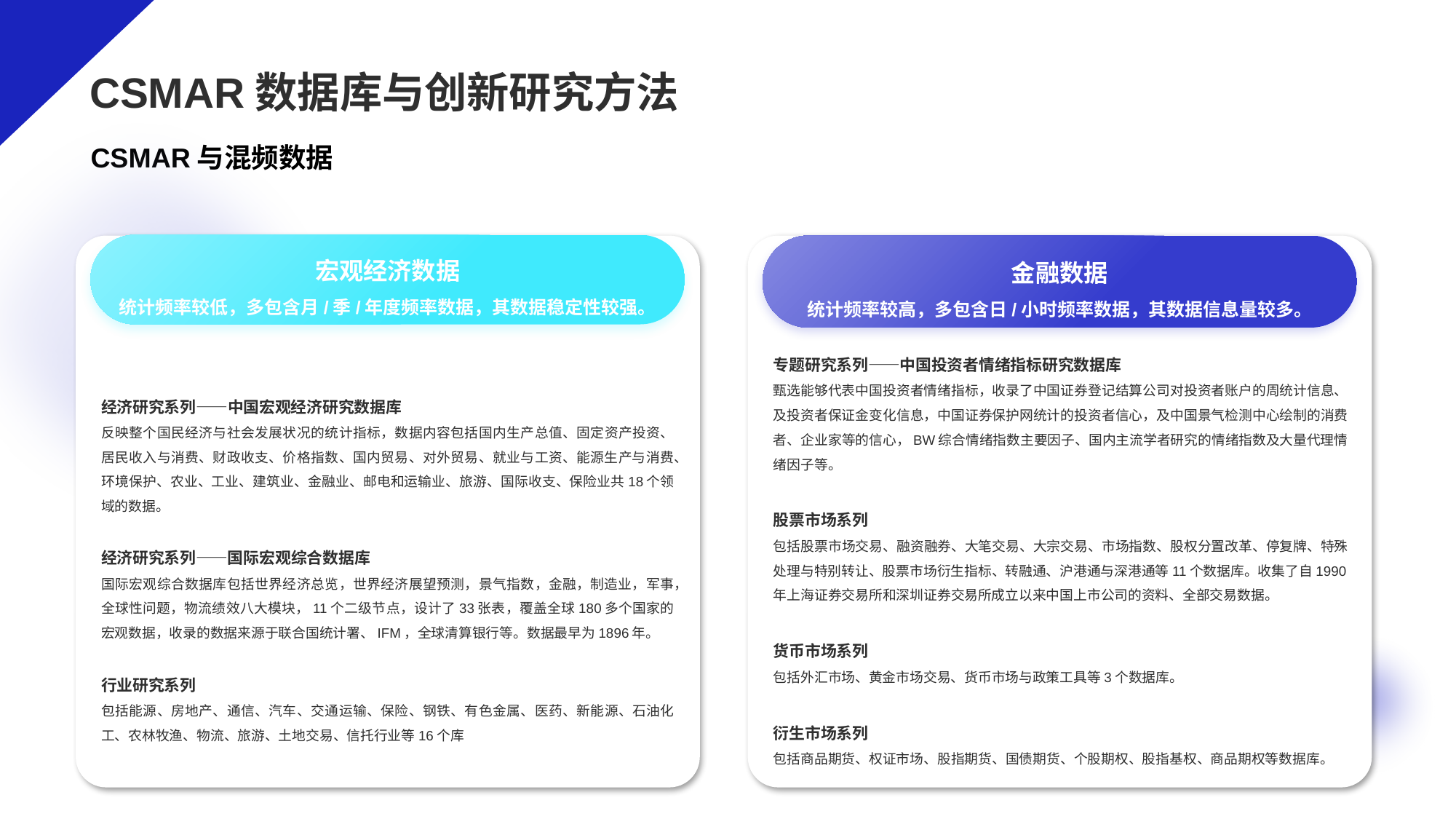

# CSMAR数据库与创新研究方法

宏观经济数据
统计频率较低，多包含月/季/年度频率数据，其数据稳定性较强。

经济研究系列——中国宏观经济研究数据库
反映整个国民经济与社会发展状况的统计指标，数据内容包括国内生产总值、固定资产投资、居民收入与消费、财政收支、价格指数、国内贸易、对外贸易、就业与工资、能源生产与消费、环境保护、农业、工业、建筑业、金融业、邮电和运输业、旅游、国际收支、保险业共18个领域的数据。

经济研究系列——国际宏观综合数据库
国际宏观综合数据库包括世界经济总览，世界经济展望预测，景气指数，金融，制造业，军事，全球性问题，物流绩效八大模块，11个二级节点，设计了33张表，覆盖全球180多个国家的宏观数据，收录的数据来源于联合国统计署、IFM，全球清算银行等。数据最早为1896年。

行业研究系列
包括能源、房地产、通信、汽车、交通运输、保险、钢铁、有色金属、医药、新能源、石油化工、农林牧渔、物流、旅游、土地交易、信托行业等16个库

金融数据
统计频率较高，多包含日/小时频率数据，其数据信息量较多。
专题研究系列——中国投资者情绪指标研究数据库
甄选能够代表中国投资者情绪指标，收录了中国证券登记结算公司对投资者账户的周统计信息、及投资者保证金变化信息，中国证券保护网统计的投资者信心，及中国景气检测中心绘制的消费者、企业家等的信心，BW综合情绪指数主要因子、国内主流学者研究的情绪指数及大量代理情绪因子等。

股票市场系列
包括股票市场交易、融资融券、大笔交易、大宗交易、市场指数、股权分置改革、停复牌、特殊处理与特别转让、股票市场衍生指标、转融通、沪港通与深港通等11个数据库。收集了自1990年上海证券交易所和深圳证券交易所成立以来中国上市公司的资料、全部交易数据。

货币市场系列
包括外汇市场、黄金市场交易、货币市场与政策工具等3个数据库。

衍生市场系列
包括商品期货、权证市场、股指期货、国债期货、个股期权、股指基权、商品期权等数据库。

CSMAR与混频数据